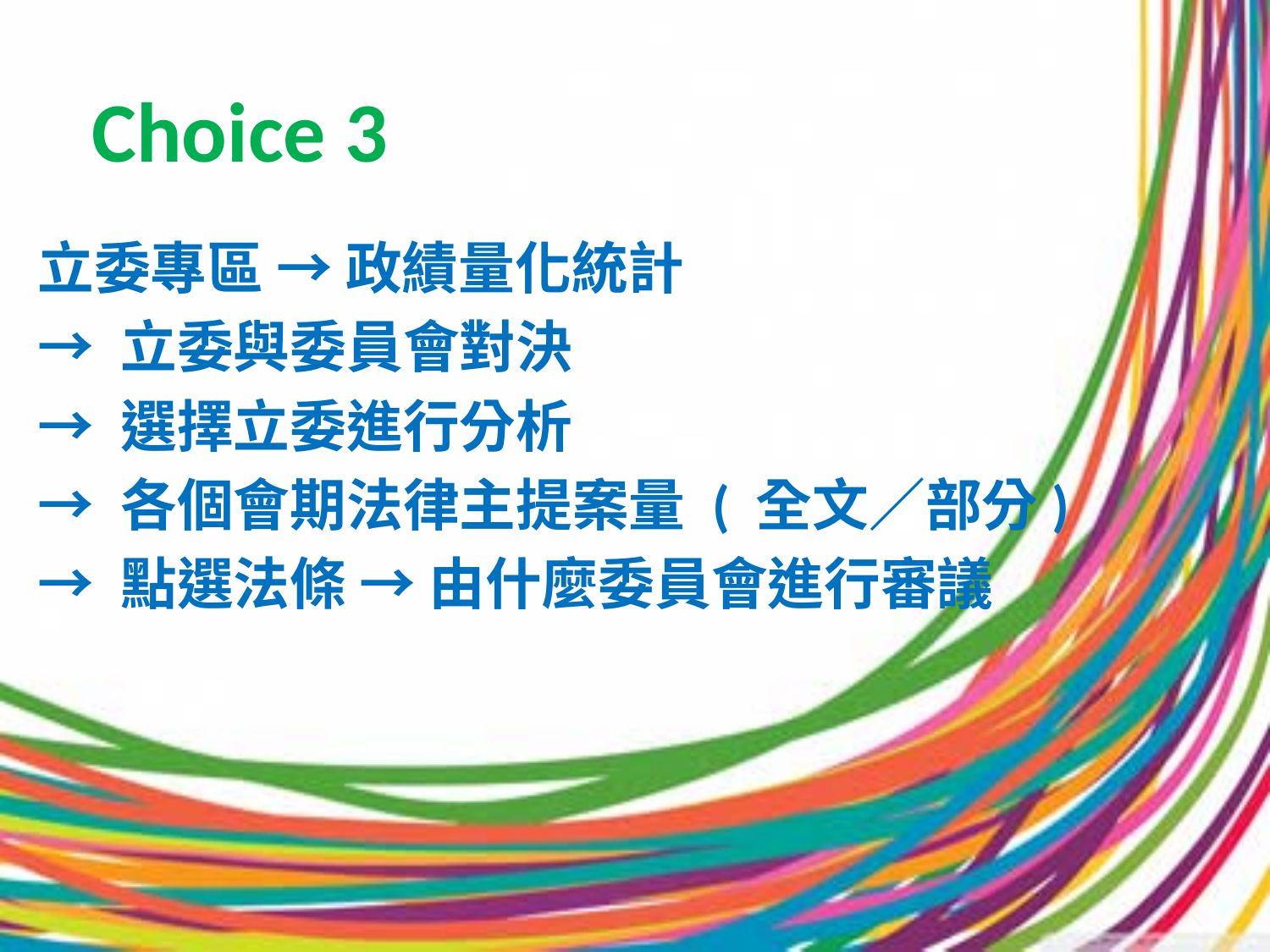

# Choice 3
立委專區 → 政績量化統計
→ 立委與委員會對決
→ 選擇立委進行分析
→ 各個會期法律主提案量 ( 全文∕部分)
→ 點選法條 → 由什麼委員會進行審議